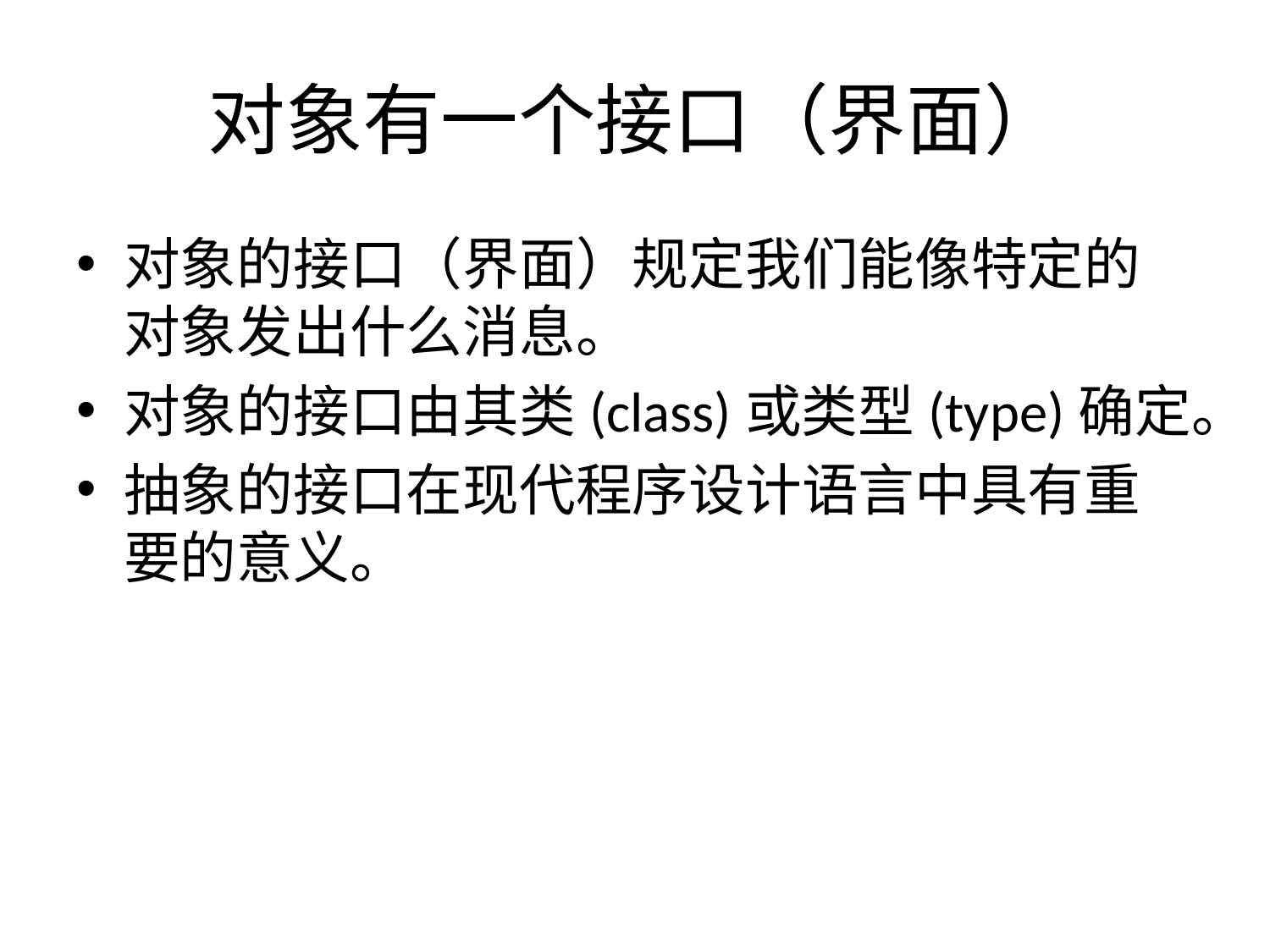

# 对象有一个接口（界面）
对象的接口（界面）规定我们能像特定的对象发出什么消息。
对象的接口由其类(class)或类型(type)确定。
抽象的接口在现代程序设计语言中具有重要的意义。